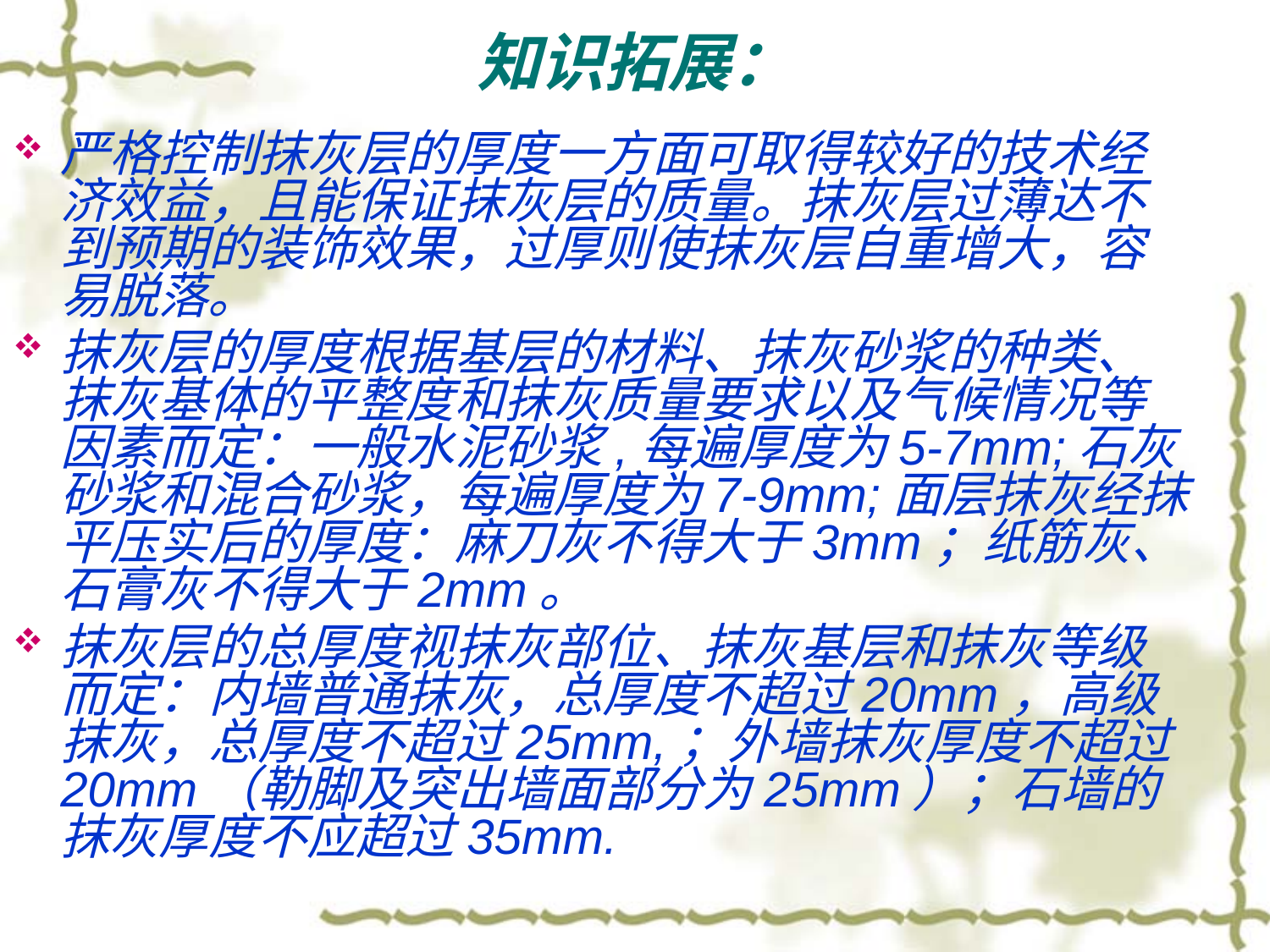

# 知识拓展：
严格控制抹灰层的厚度一方面可取得较好的技术经济效益，且能保证抹灰层的质量。抹灰层过薄达不到预期的装饰效果，过厚则使抹灰层自重增大，容易脱落。
抹灰层的厚度根据基层的材料、抹灰砂浆的种类、抹灰基体的平整度和抹灰质量要求以及气候情况等因素而定：一般水泥砂浆,每遍厚度为5-7mm;石灰砂浆和混合砂浆，每遍厚度为7-9mm;面层抹灰经抹平压实后的厚度：麻刀灰不得大于3mm；纸筋灰、石膏灰不得大于2mm。
抹灰层的总厚度视抹灰部位、抹灰基层和抹灰等级而定：内墙普通抹灰，总厚度不超过20mm，高级抹灰，总厚度不超过25mm,；外墙抹灰厚度不超过20mm（勒脚及突出墙面部分为25mm）；石墙的抹灰厚度不应超过35mm.